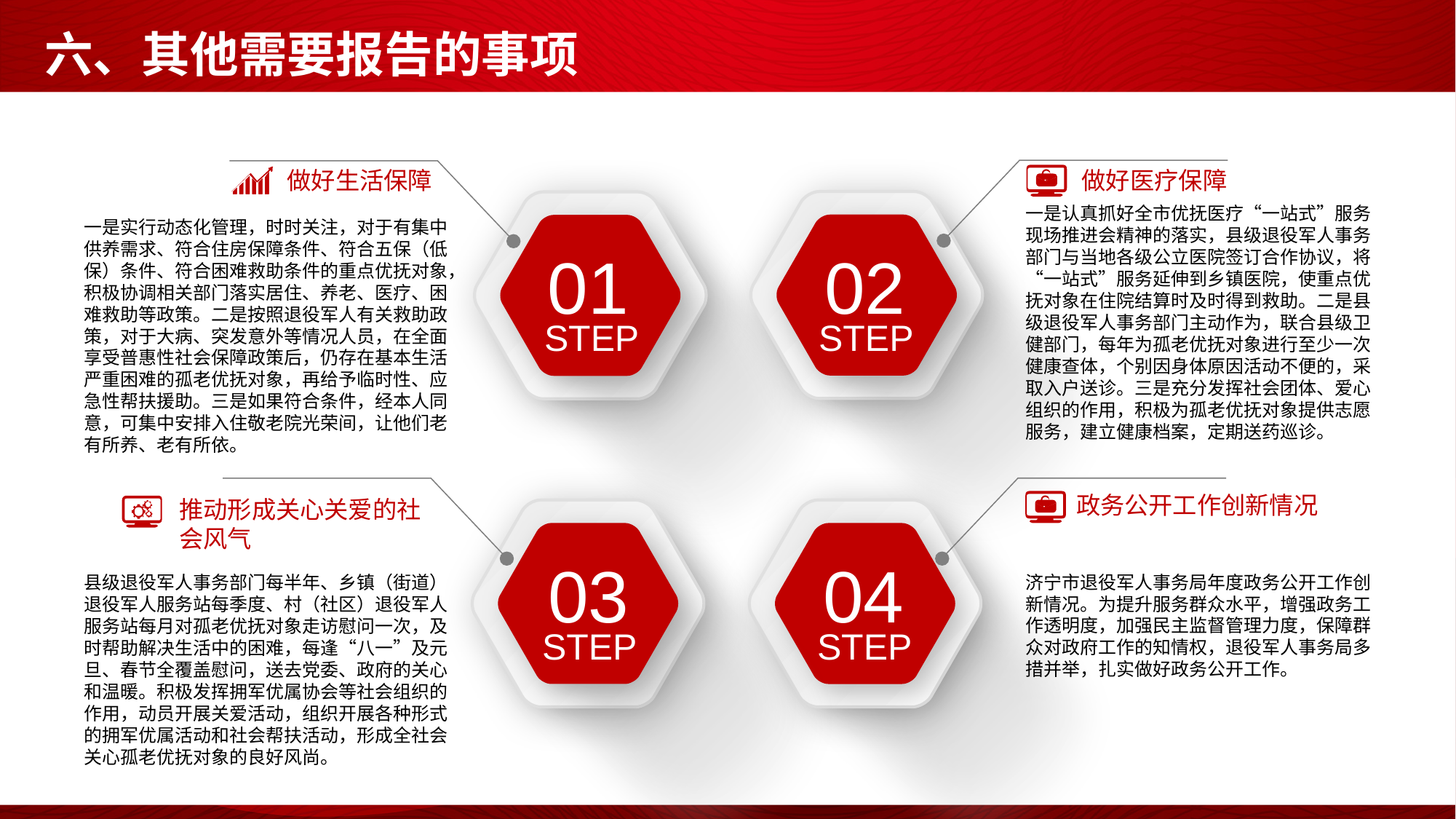

# 六、其他需要报告的事项

02
STEP
做好生活保障
做好医疗保障

01
STEP

一是认真抓好全市优抚医疗“一站式”服务现场推进会精神的落实，县级退役军人事务部门与当地各级公立医院签订合作协议，将“一站式”服务延伸到乡镇医院，使重点优抚对象在住院结算时及时得到救助。二是县级退役军人事务部门主动作为，联合县级卫健部门，每年为孤老优抚对象进行至少一次健康查体，个别因身体原因活动不便的，采取入户送诊。三是充分发挥社会团体、爱心组织的作用，积极为孤老优抚对象提供志愿服务，建立健康档案，定期送药巡诊。
一是实行动态化管理，时时关注，对于有集中供养需求、符合住房保障条件、符合五保（低保）条件、符合困难救助条件的重点优抚对象，积极协调相关部门落实居住、养老、医疗、困难救助等政策。二是按照退役军人有关救助政策，对于大病、突发意外等情况人员，在全面享受普惠性社会保障政策后，仍存在基本生活严重困难的孤老优抚对象，再给予临时性、应急性帮扶援助。三是如果符合条件，经本人同意，可集中安排入住敬老院光荣间，让他们老有所养、老有所依。

03
STEP

04
STEP

政务公开工作创新情况
推动形成关心关爱的社会风气

济宁市退役军人事务局年度政务公开工作创新情况。为提升服务群众水平，增强政务工作透明度，加强民主监督管理力度，保障群众对政府工作的知情权，退役军人事务局多措并举，扎实做好政务公开工作。
县级退役军人事务部门每半年、乡镇（街道）退役军人服务站每季度、村（社区）退役军人服务站每月对孤老优抚对象走访慰问一次，及时帮助解决生活中的困难，每逢“八一”及元旦、春节全覆盖慰问，送去党委、政府的关心和温暖。积极发挥拥军优属协会等社会组织的作用，动员开展关爱活动，组织开展各种形式的拥军优属活动和社会帮扶活动，形成全社会关心孤老优抚对象的良好风尚。